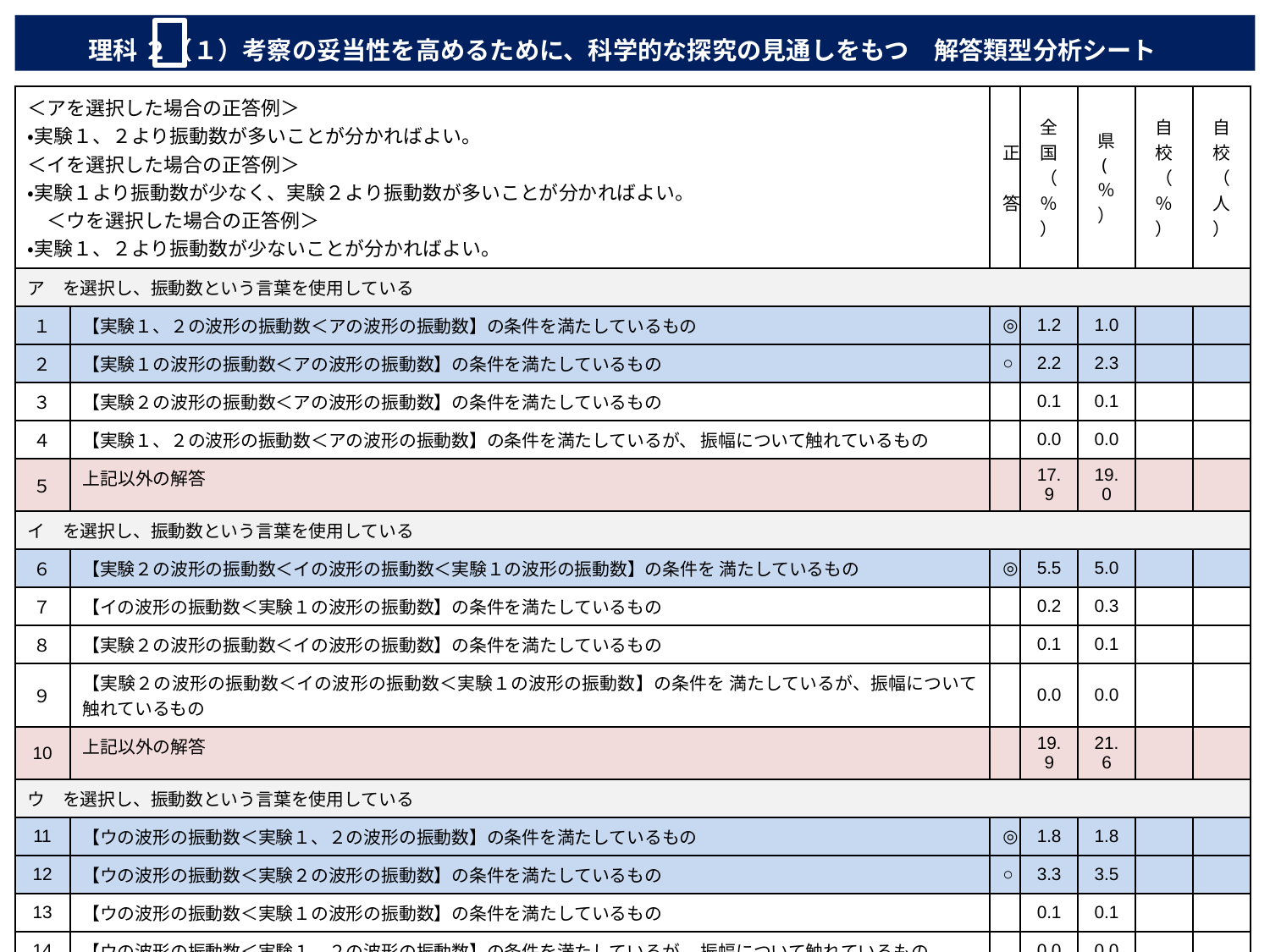

自校の反応率は、全国や広島県と比べてどうでしょうか。
特徴的な傾向があれば、その要因も考えてみましょう。
自校の反応率と人数を入力してみましょう。
理科 ２（１）考察の妥当性を高めるために、科学的な探究の見通しをもつ　解答類型分析シート

| ＜アを選択した場合の正答例＞ ・実験１、２より振動数が多いことが分かればよい。 ＜イを選択した場合の正答例＞ ・実験１より振動数が少なく、実験２より振動数が多いことが分かればよい。 　＜ウを選択した場合の正答例＞ ・実験１、２より振動数が少ないことが分かればよい。 |  | 正　答 | 全国（％） | 県 (％） | 自校（％） | 自校（人） |
| --- | --- | --- | --- | --- | --- | --- |
| ア　を選択し、振動数という言葉を使用している |  |  |  |  |  |  |
| １ | 【実験１、２の波形の振動数＜アの波形の振動数】の条件を満たしているもの | ◎ | 1.2 | 1.0 |  |  |
| ２ | 【実験１の波形の振動数＜アの波形の振動数】の条件を満たしているもの | ○ | 2.2 | 2.3 |  |  |
| ３ | 【実験２の波形の振動数＜アの波形の振動数】の条件を満たしているもの |  | 0.1 | 0.1 |  |  |
| ４ | 【実験１、２の波形の振動数＜アの波形の振動数】の条件を満たしているが、 振幅について触れているもの |  | 0.0 | 0.0 |  |  |
| ５ | 上記以外の解答 |  | 17.9 | 19.0 |  |  |
| イ　を選択し、振動数という言葉を使用している |  |  |  |  |  |  |
| ６ | 【実験２の波形の振動数＜イの波形の振動数＜実験１の波形の振動数】の条件を 満たしているもの | ◎ | 5.5 | 5.0 |  |  |
| ７ | 【イの波形の振動数＜実験１の波形の振動数】の条件を満たしているもの |  | 0.2 | 0.3 |  |  |
| ８ | 【実験２の波形の振動数＜イの波形の振動数】の条件を満たしているもの |  | 0.1 | 0.1 |  |  |
| ９ | 【実験２の波形の振動数＜イの波形の振動数＜実験１の波形の振動数】の条件を 満たしているが、振幅について触れているもの |  | 0.0 | 0.0 |  |  |
| 10 | 上記以外の解答 |  | 19.9 | 21.6 |  |  |
| ウ　を選択し、振動数という言葉を使用している |  |  |  |  |  |  |
| 11 | 【ウの波形の振動数＜実験１、２の波形の振動数】の条件を満たしているもの | ◎ | 1.8 | 1.8 |  |  |
| 12 | 【ウの波形の振動数＜実験２の波形の振動数】の条件を満たしているもの | ○ | 3.3 | 3.5 |  |  |
| 13 | 【ウの波形の振動数＜実験１の波形の振動数】の条件を満たしているもの |  | 0.1 | 0.1 |  |  |
| 14 | 【ウの波形の振動数＜実験１、２の波形の振動数】の条件を満たしているが、 振幅について触れているもの |  | 0.0 | 0.0 |  |  |
| 15 | 上記以外の解答 |  | 20.9 | 21.2 |  |  |
| 上記以外の解答 |  |  |  |  |  |  |
| 19 | ア～ウのいずれかを選択し、分かればよいことが無解答のもの |  | 15.0 | 12.2 |  |  |